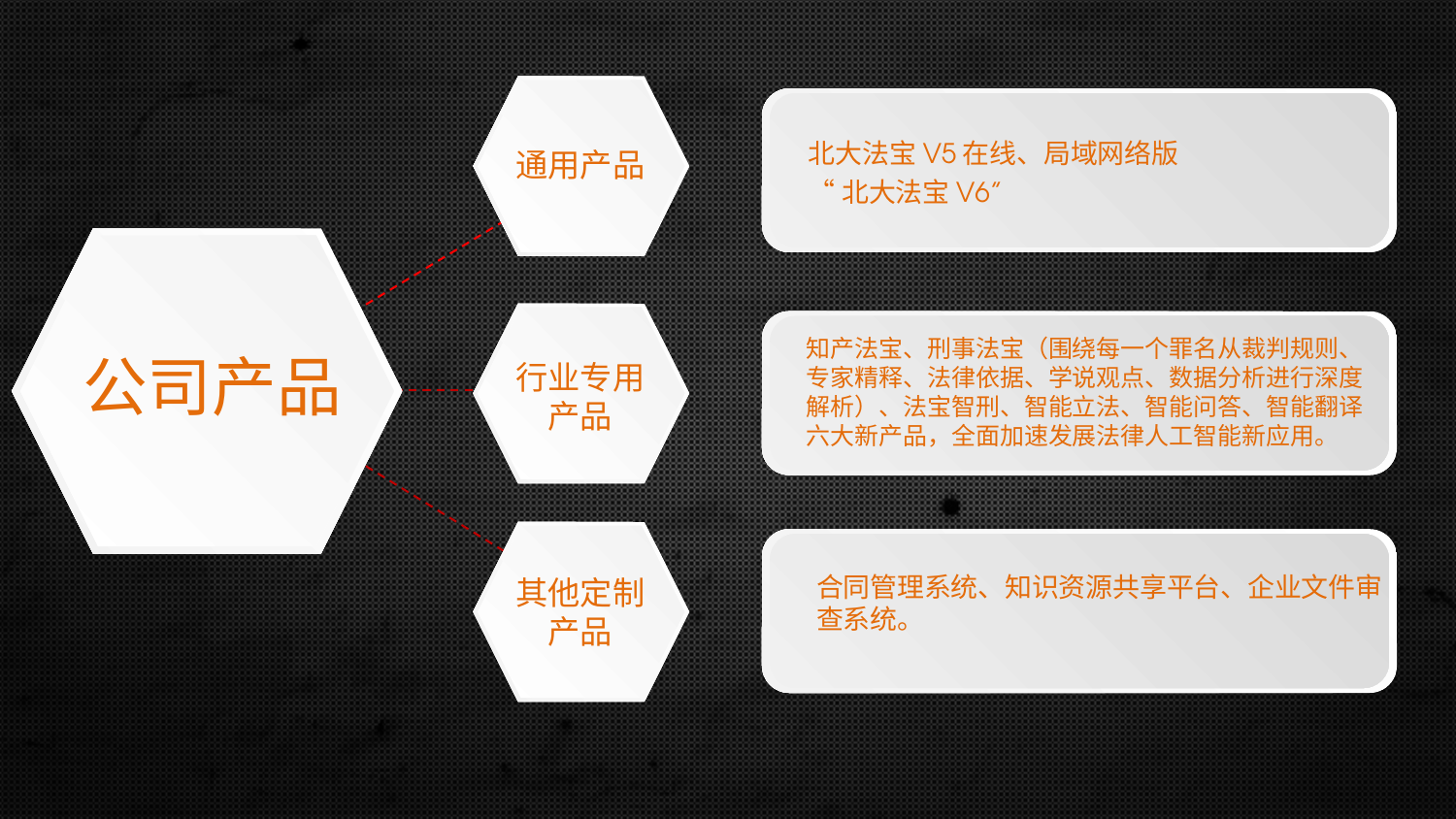

北大法宝V5在线、局域网络版
“北大法宝V6”

通用产品

公司产品
行业专用
产品
知产法宝、刑事法宝（围绕每一个罪名从裁判规则、专家精释、法律依据、学说观点、数据分析进行深度解析）、法宝智刑、智能立法、智能问答、智能翻译六大新产品，全面加速发展法律人工智能新应用。

其他定制
产品
合同管理系统、知识资源共享平台、企业文件审查系统。